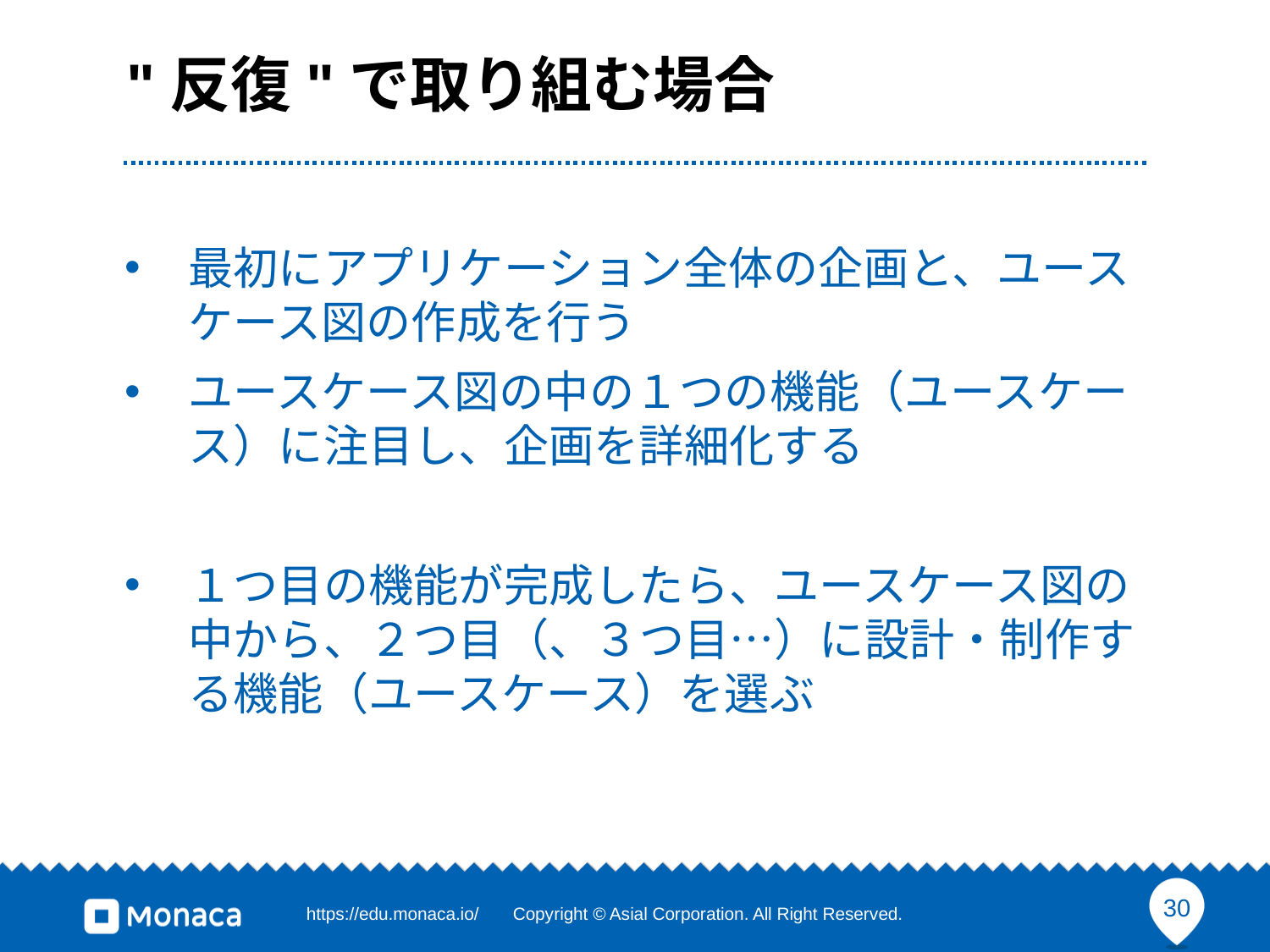

# "反復"で取り組む場合
最初にアプリケーション全体の企画と、ユースケース図の作成を行う
ユースケース図の中の１つの機能（ユースケース）に注目し、企画を詳細化する

１つ目の機能が完成したら、ユースケース図の中から、２つ目（、３つ目…）に設計・制作する機能（ユースケース）を選ぶ